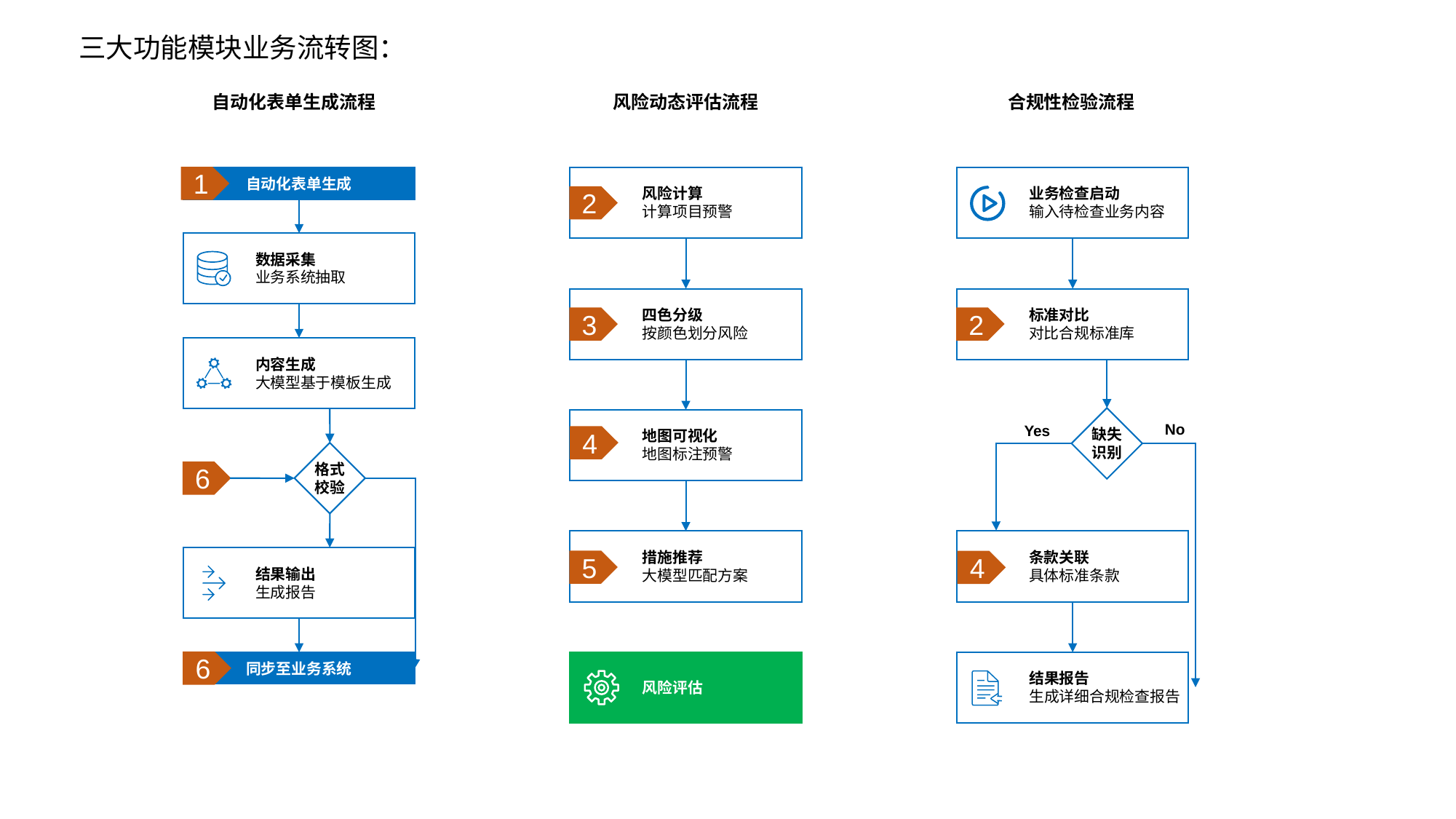

三大功能模块业务流转图：
风险动态评估流程
合规性检验流程
自动化表单生成流程
1
自动化表单生成

风险计算
计算项目预警

业务检查启动
输入待检查业务内容

2

数据采集
业务系统抽取

四色分级
按颜色划分风险

标准对比
对比合规标准库
3
2

内容生成
大模型基于模板生成

缺失
识别

地图可视化
地图标注预警
No
Yes
4

格式校验
6

条款关联
具体标准条款

措施推荐
大模型匹配方案

结果输出
生成报告
5
4

同步至业务系统
6

风险评估

结果报告
生成详细合规检查报告